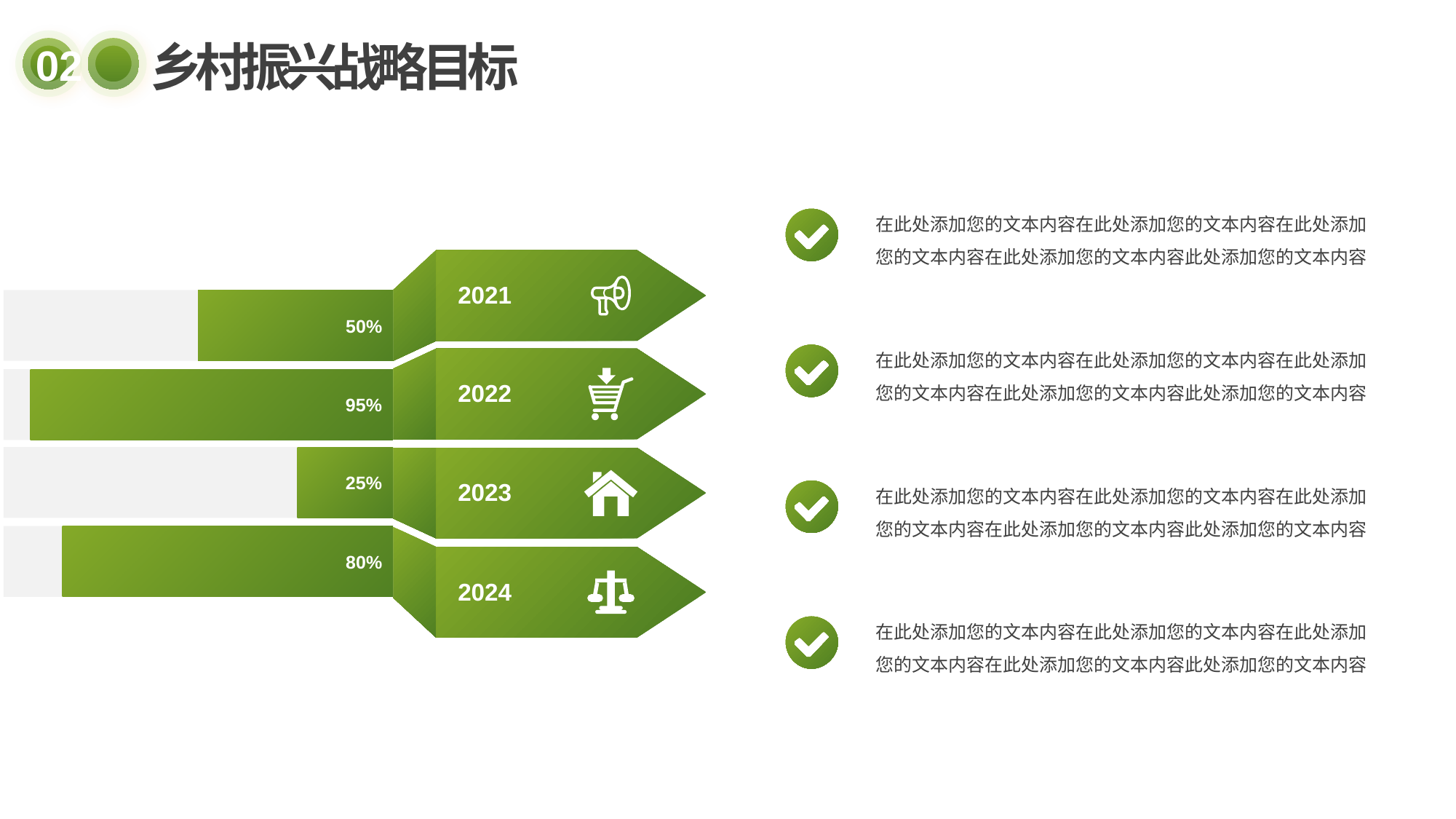

在此处添加您的文本内容在此处添加您的文本内容在此处添加您的文本内容在此处添加您的文本内容此处添加您的文本内容

2021

50%
在此处添加您的文本内容在此处添加您的文本内容在此处添加您的文本内容在此处添加您的文本内容此处添加您的文本内容

2022

95%

25%

2023
在此处添加您的文本内容在此处添加您的文本内容在此处添加您的文本内容在此处添加您的文本内容此处添加您的文本内容

80%

2024

在此处添加您的文本内容在此处添加您的文本内容在此处添加您的文本内容在此处添加您的文本内容此处添加您的文本内容